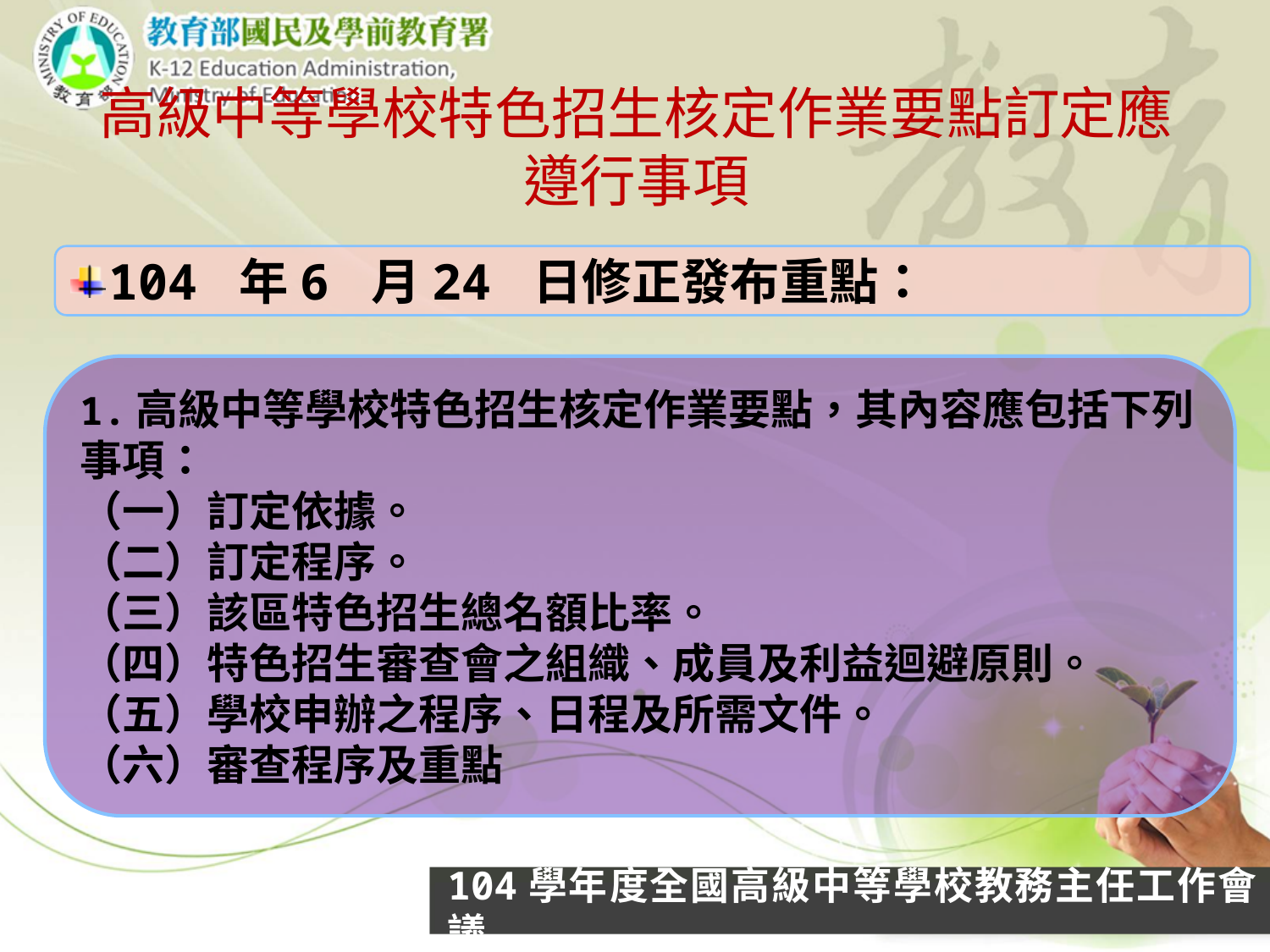

# 高級中等學校特色招生核定作業要點訂定應遵行事項
104 年6 月24 日修正發布重點：
1.高級中等學校特色招生核定作業要點，其內容應包括下列事項：
（一）訂定依據。
（二）訂定程序。
（三）該區特色招生總名額比率。
（四）特色招生審查會之組織、成員及利益迴避原則。
（五）學校申辦之程序、日程及所需文件。
（六）審查程序及重點
104學年度全國高級中等學校教務主任工作會議
19
19